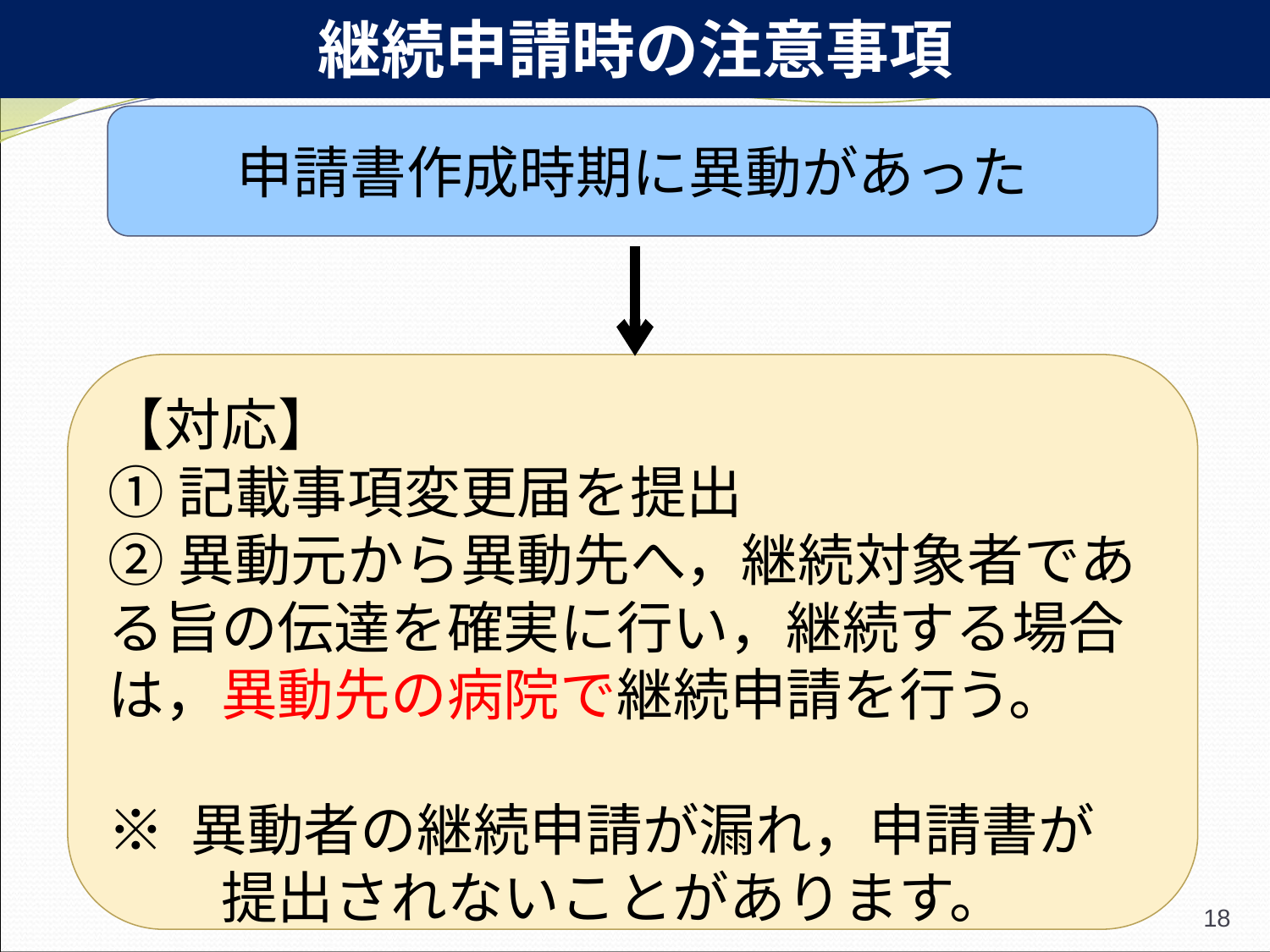

継続申請時の注意事項
申請書作成時期に異動があった
【対応】
①記載事項変更届を提出
②異動元から異動先へ，継続対象者である旨の伝達を確実に行い，継続する場合は，異動先の病院で継続申請を行う。
※ 異動者の継続申請が漏れ，申請書が
　　提出されないことがあります。
18